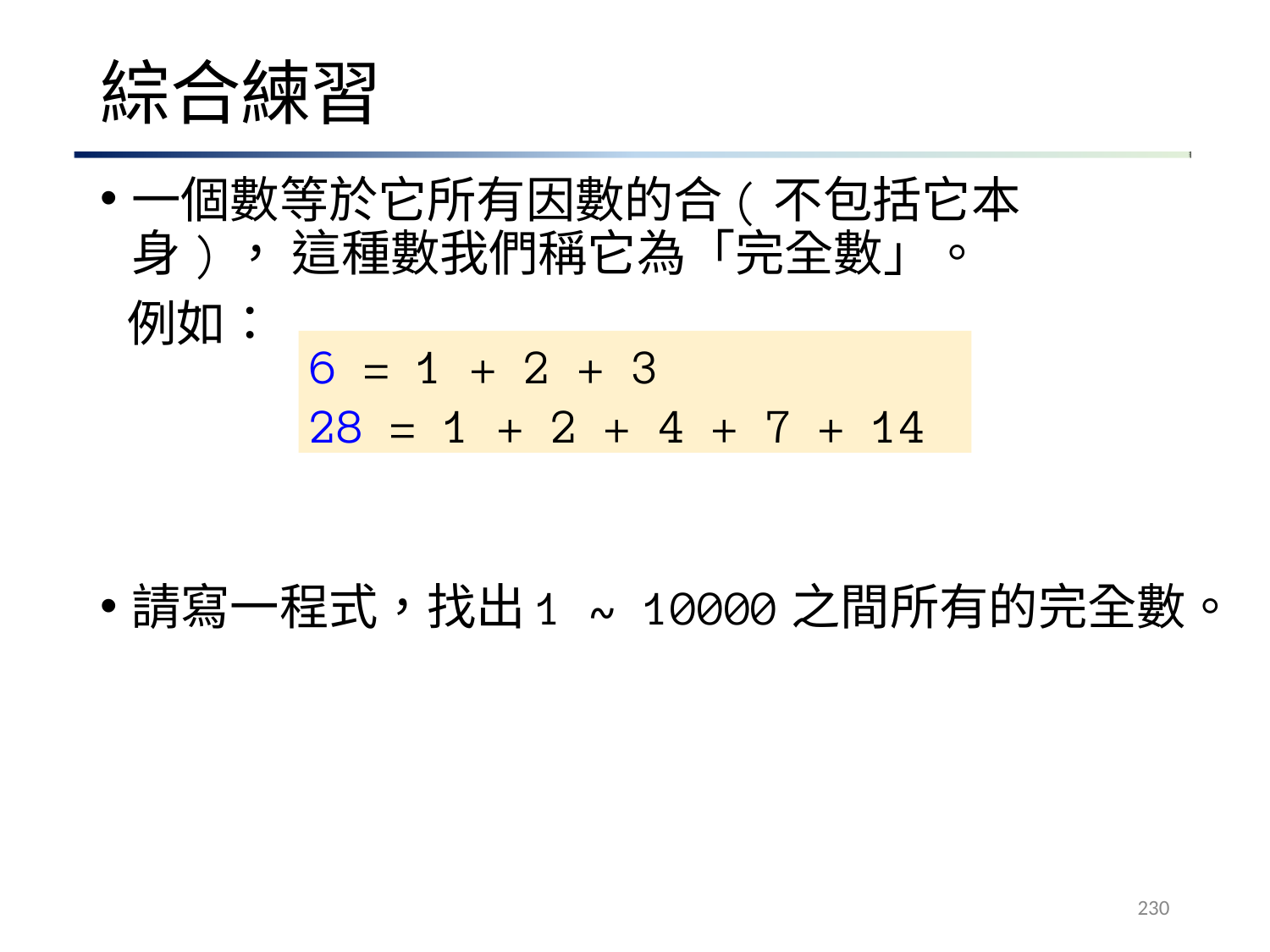

# 綜合練習
一個數等於它所有因數的合(不包括它本身)， 這種數我們稱它為「完全數」。
例如：
6 = 1 + 2 + 3
28 = 1 + 2 + 4 + 7 + 14
請寫一程式，找出1 ~ 10000之間所有的完全數。
230